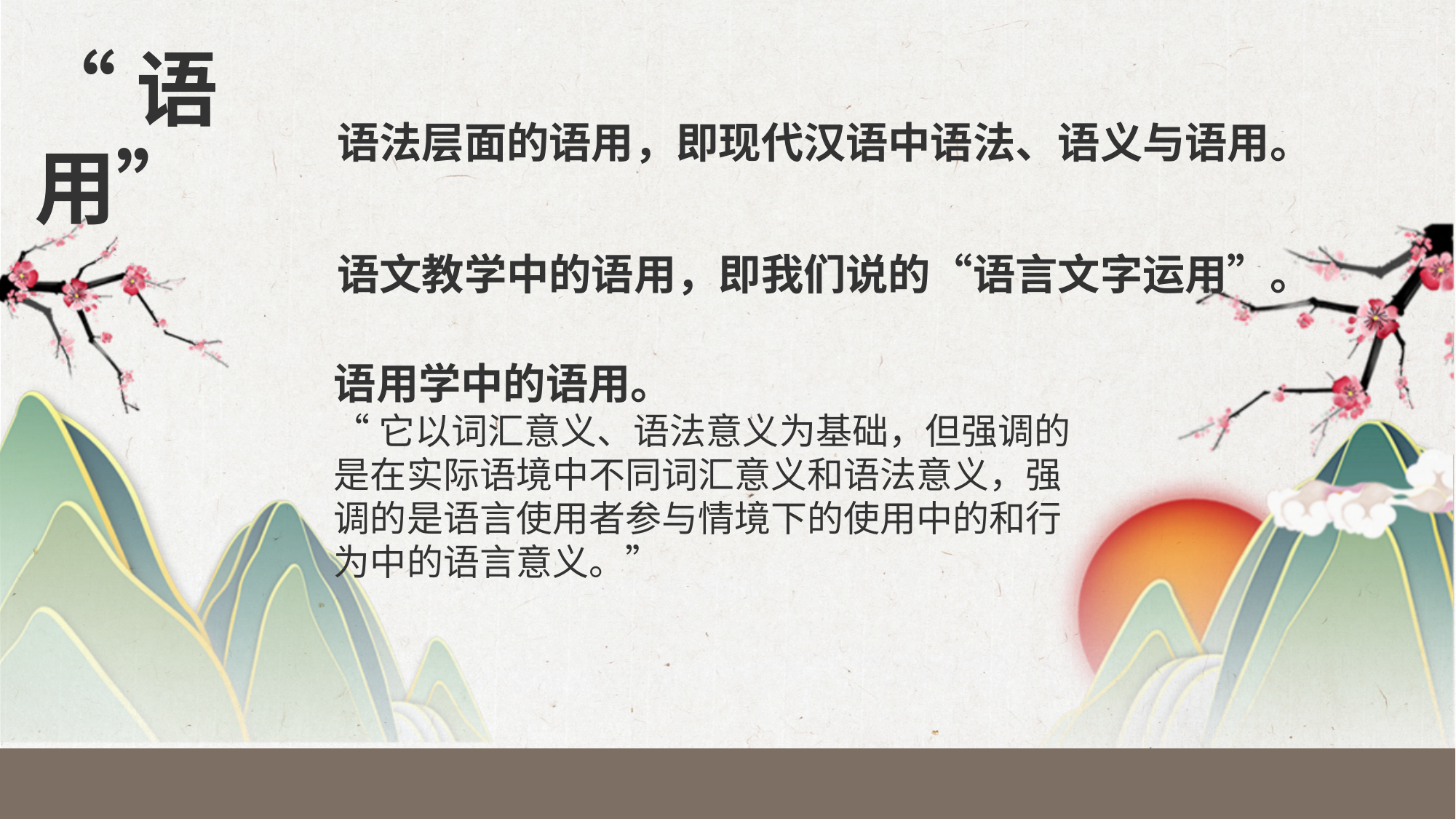

“语用”
语法层面的语用，即现代汉语中语法、语义与语用。
语文教学中的语用，即我们说的“语言文字运用”。
语用学中的语用。
“它以词汇意义、语法意义为基础，但强调的是在实际语境中不同词汇意义和语法意义，强调的是语言使用者参与情境下的使用中的和行为中的语言意义。”